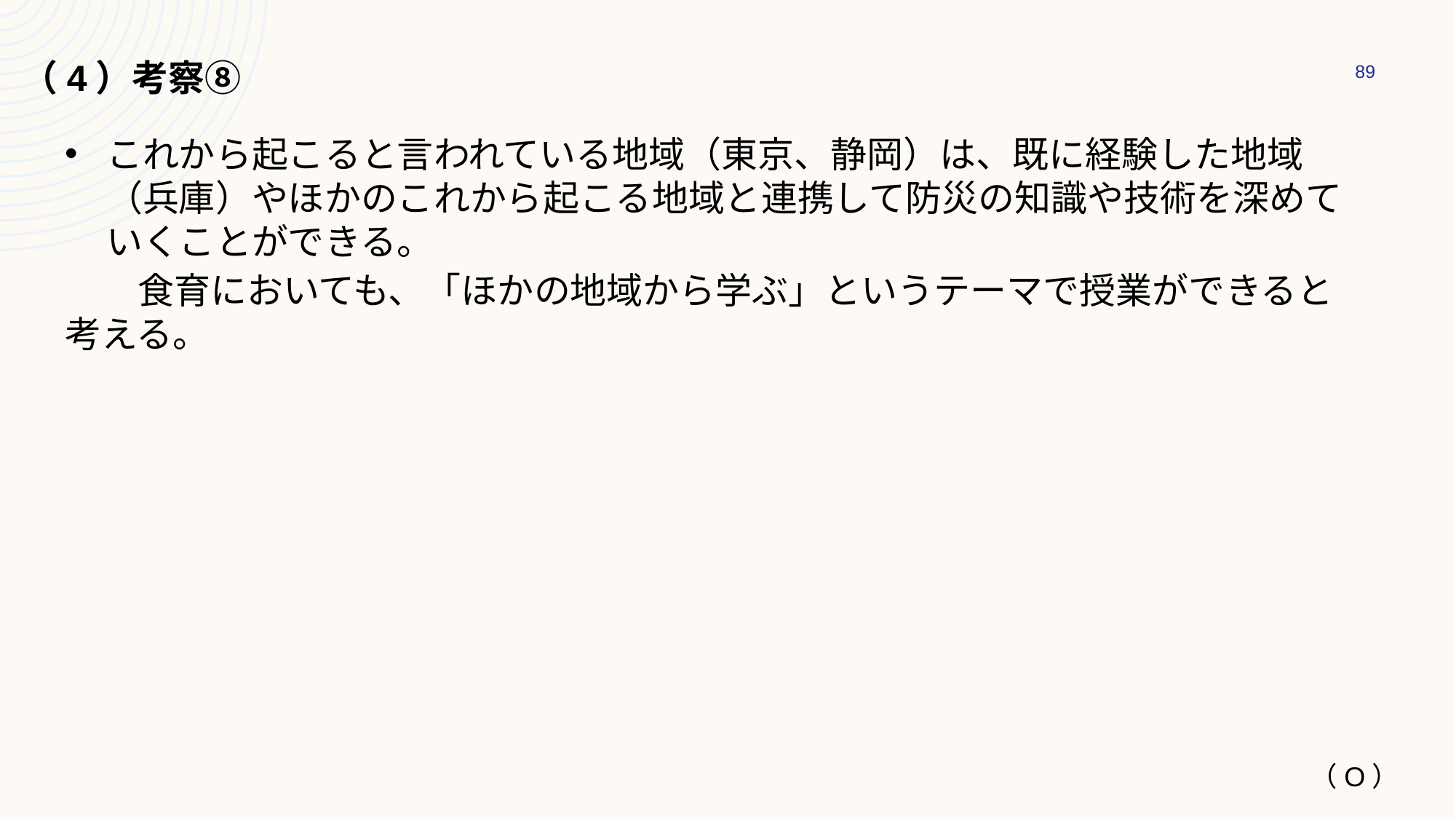

# （4）考察⑧
89
これから起こると言われている地域（東京、静岡）は、既に経験した地域（兵庫）やほかのこれから起こる地域と連携して防災の知識や技術を深めていくことができる。
　　食育においても、「ほかの地域から学ぶ」というテーマで授業ができると考える。

（O）